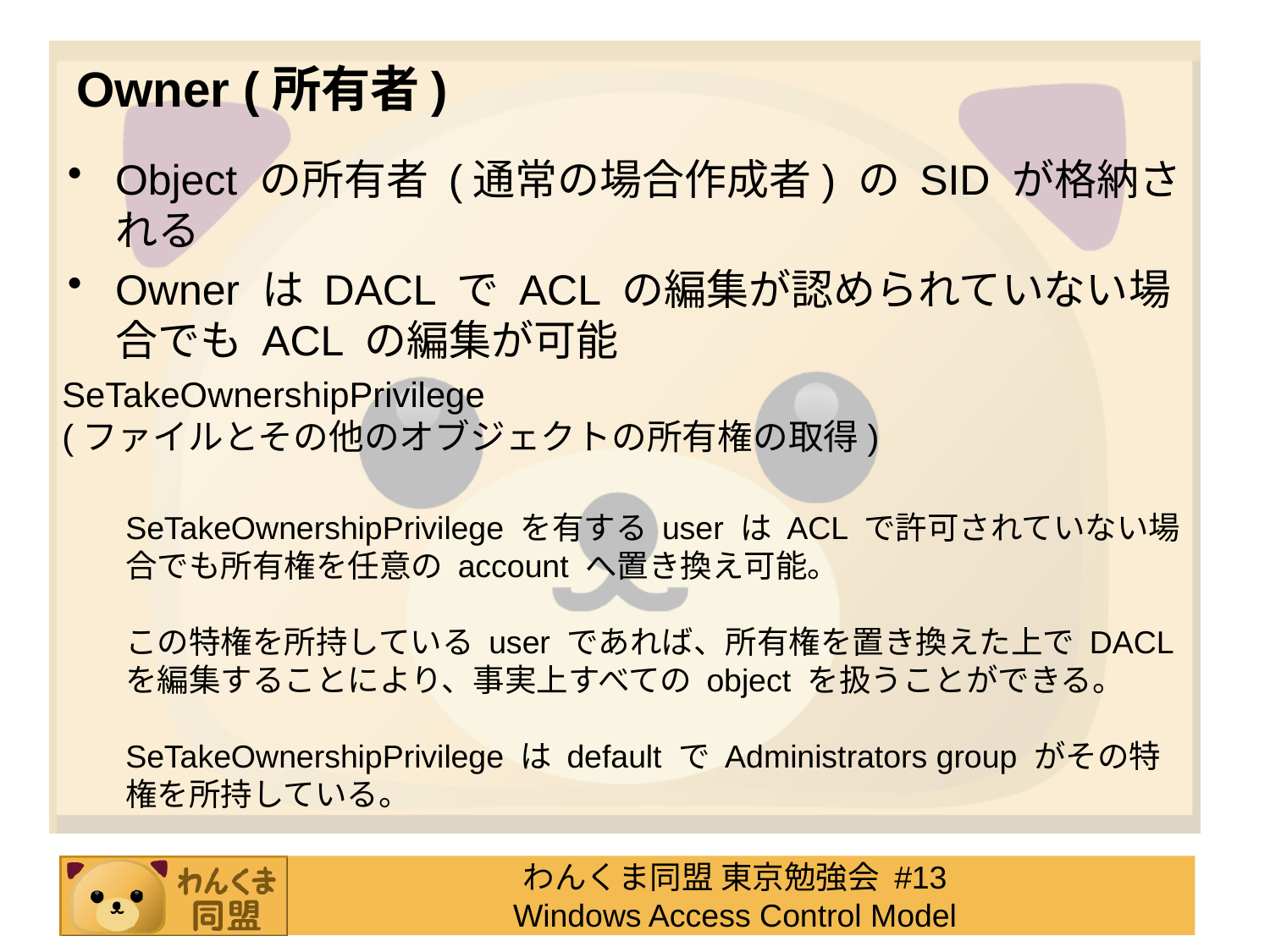

# Owner (所有者)

Object の所有者 (通常の場合作成者) の SID が格納される
Owner は DACL で ACL の編集が認められていない場合でも ACL の編集が可能
SeTakeOwnershipPrivilege
(ファイルとその他のオブジェクトの所有権の取得)

SeTakeOwnershipPrivilege を有する user は ACL で許可されていない場合でも所有権を任意の account へ置き換え可能。

この特権を所持している user であれば、所有権を置き換えた上で DACL を編集することにより、事実上すべての object を扱うことができる。

SeTakeOwnershipPrivilege は default で Administrators group がその特権を所持している。